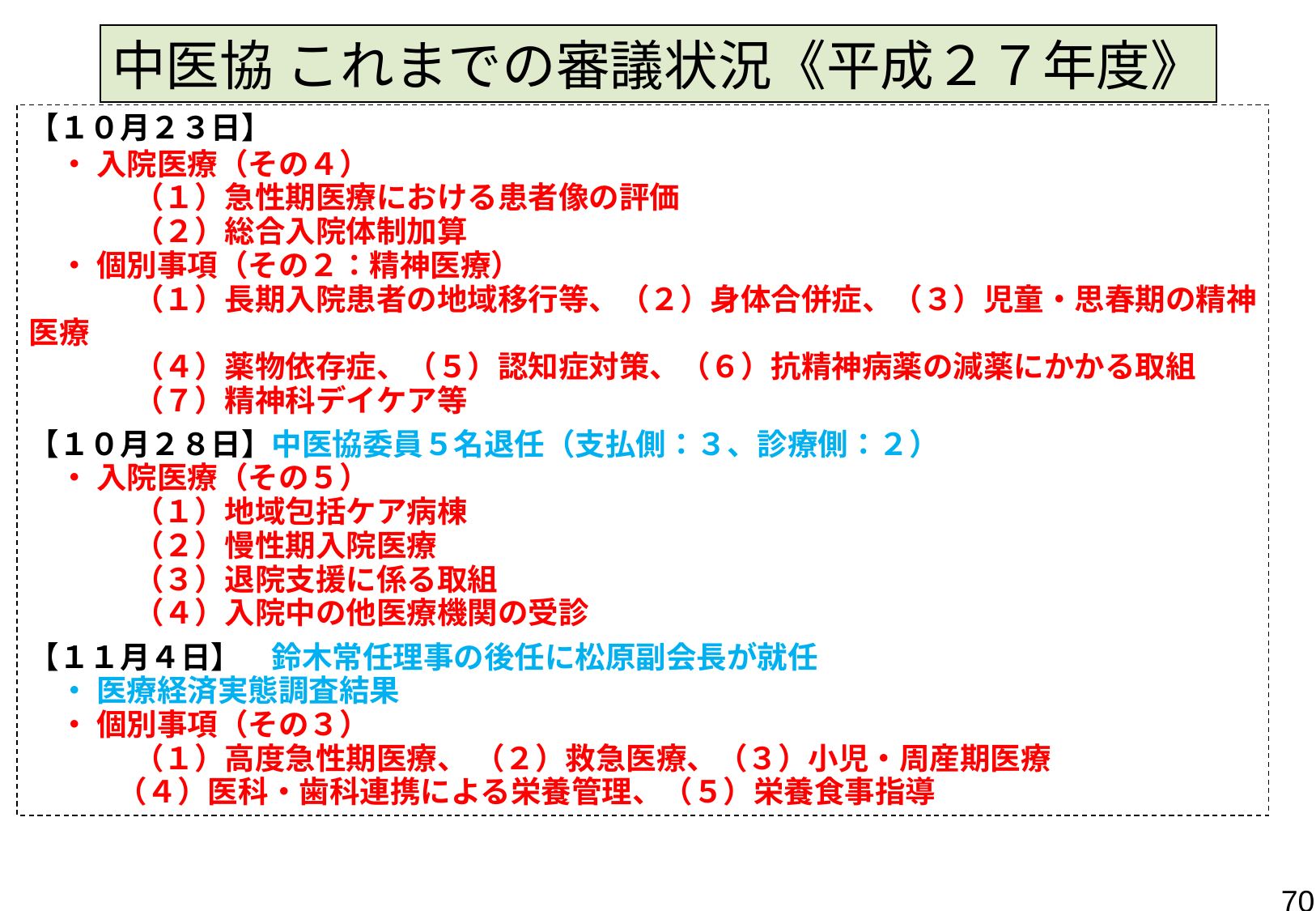

中医協 これまでの審議状況《平成２７年度》
【１０月２３日】
　・ 入院医療（その４）
　　  　（１）急性期医療における患者像の評価
　　  　（２）総合入院体制加算
　・ 個別事項（その２：精神医療）
　　  　（１）長期入院患者の地域移行等、（２）身体合併症、（３）児童・思春期の精神医療
　　  　（４）薬物依存症、（５）認知症対策、（６）抗精神病薬の減薬にかかる取組
　　 　 （７）精神科デイケア等
【１０月２８日】中医協委員５名退任（支払側：３、診療側：２）
　・ 入院医療（その５）
　　  　（１）地域包括ケア病棟
　　  　（２）慢性期入院医療
　　  　（３）退院支援に係る取組
　　  　（４）入院中の他医療機関の受診
【１１月４日】　鈴木常任理事の後任に松原副会長が就任
　・ 医療経済実態調査結果
　・ 個別事項（その３）
　 　　 （１）高度急性期医療、 （２）救急医療、（３）小児・周産期医療
　　    （４）医科・歯科連携による栄養管理、（５）栄養食事指導
70